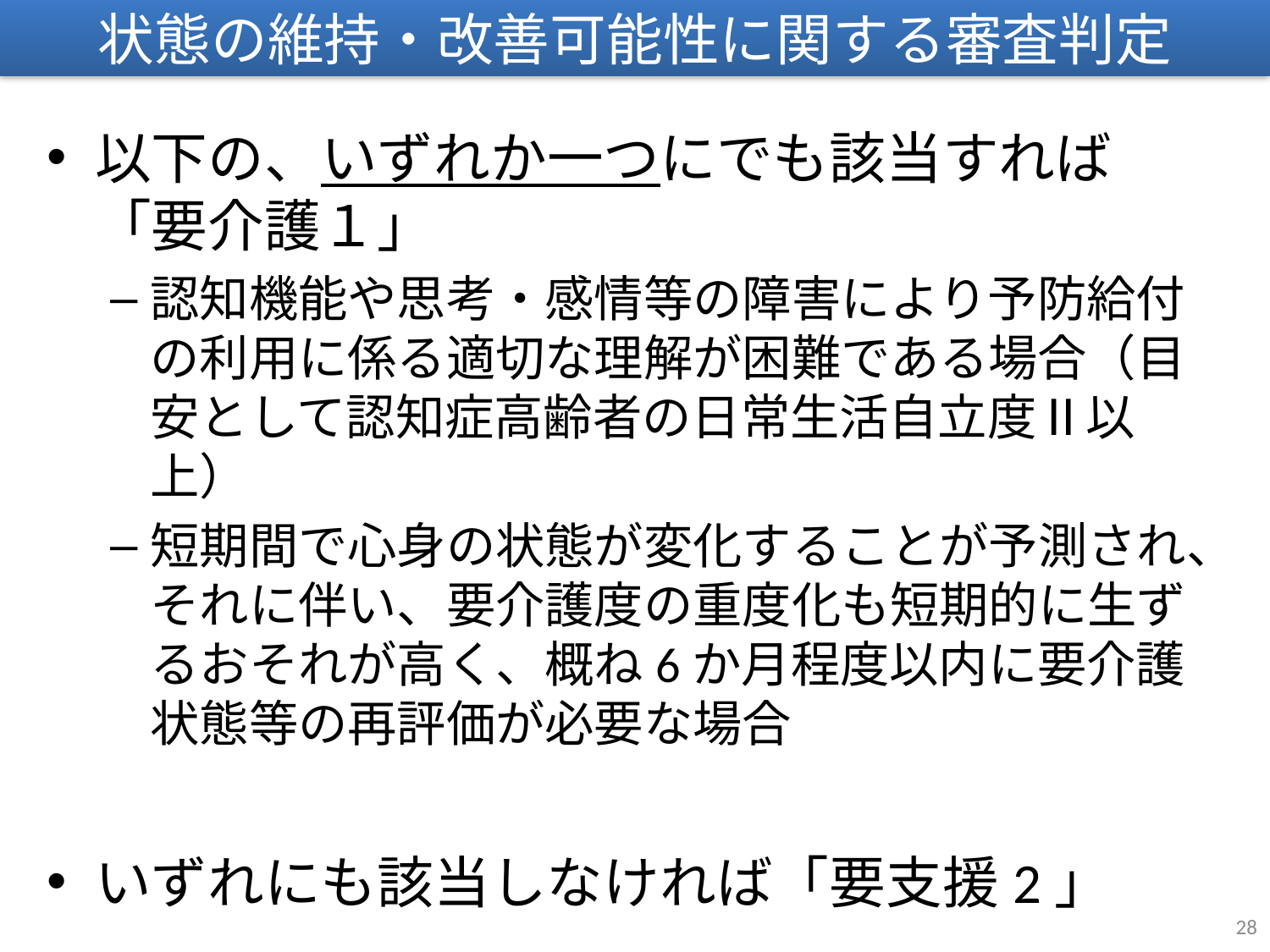

状態の維持・改善可能性に関する審査判定
以下の、いずれか一つにでも該当すれば「要介護１」
認知機能や思考・感情等の障害により予防給付の利用に係る適切な理解が困難である場合（目安として認知症高齢者の日常生活自立度Ⅱ以上）
短期間で心身の状態が変化することが予測され、それに伴い、要介護度の重度化も短期的に生ずるおそれが高く、概ね6か月程度以内に要介護状態等の再評価が必要な場合

いずれにも該当しなければ「要支援2」
28